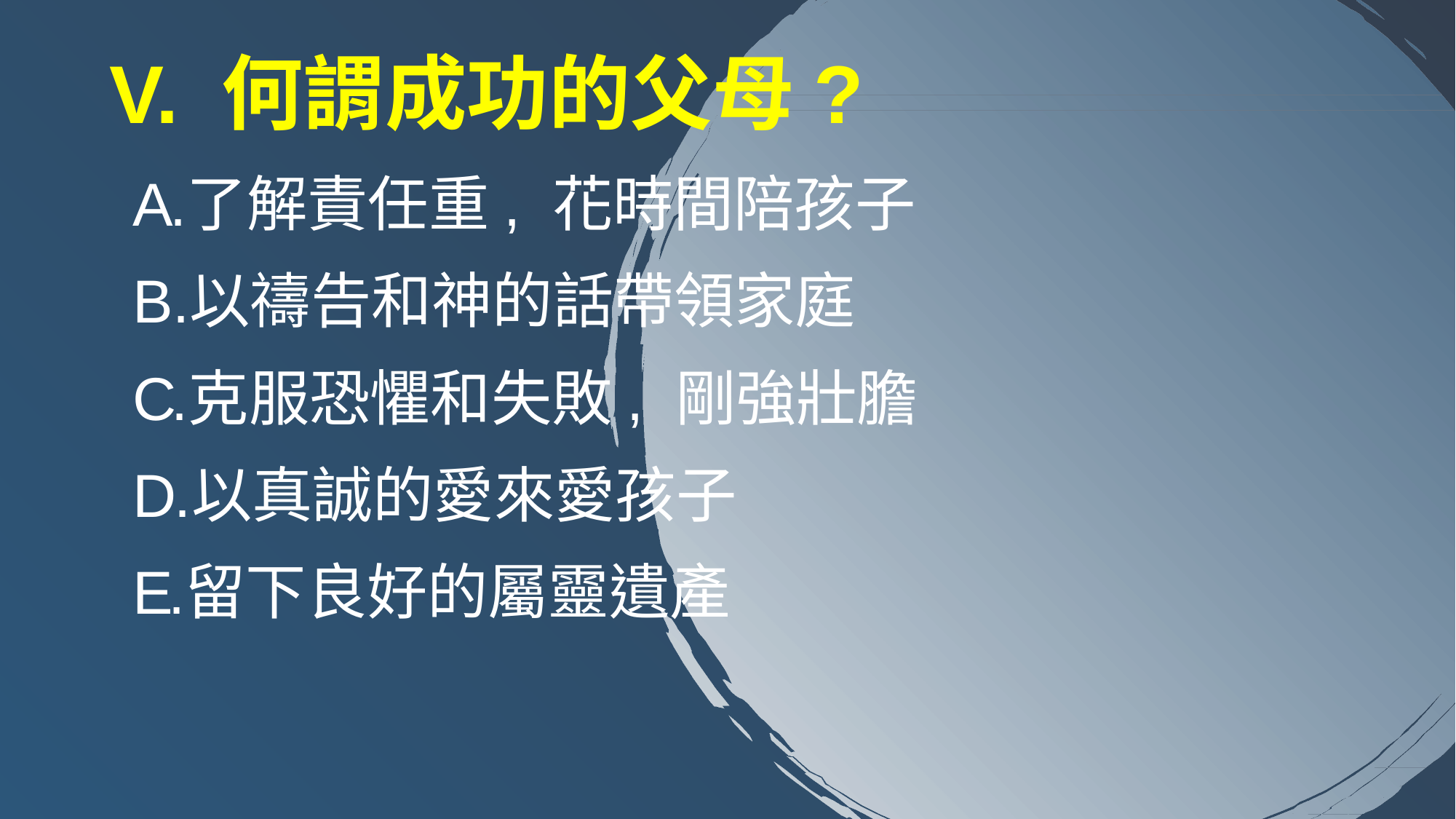

V. 何謂成功的父母?
了解責任重, 花時間陪孩子
以禱告和神的話帶領家庭
克服恐懼和失敗, 剛強壯膽
以真誠的愛來愛孩子
留下良好的屬靈遺產